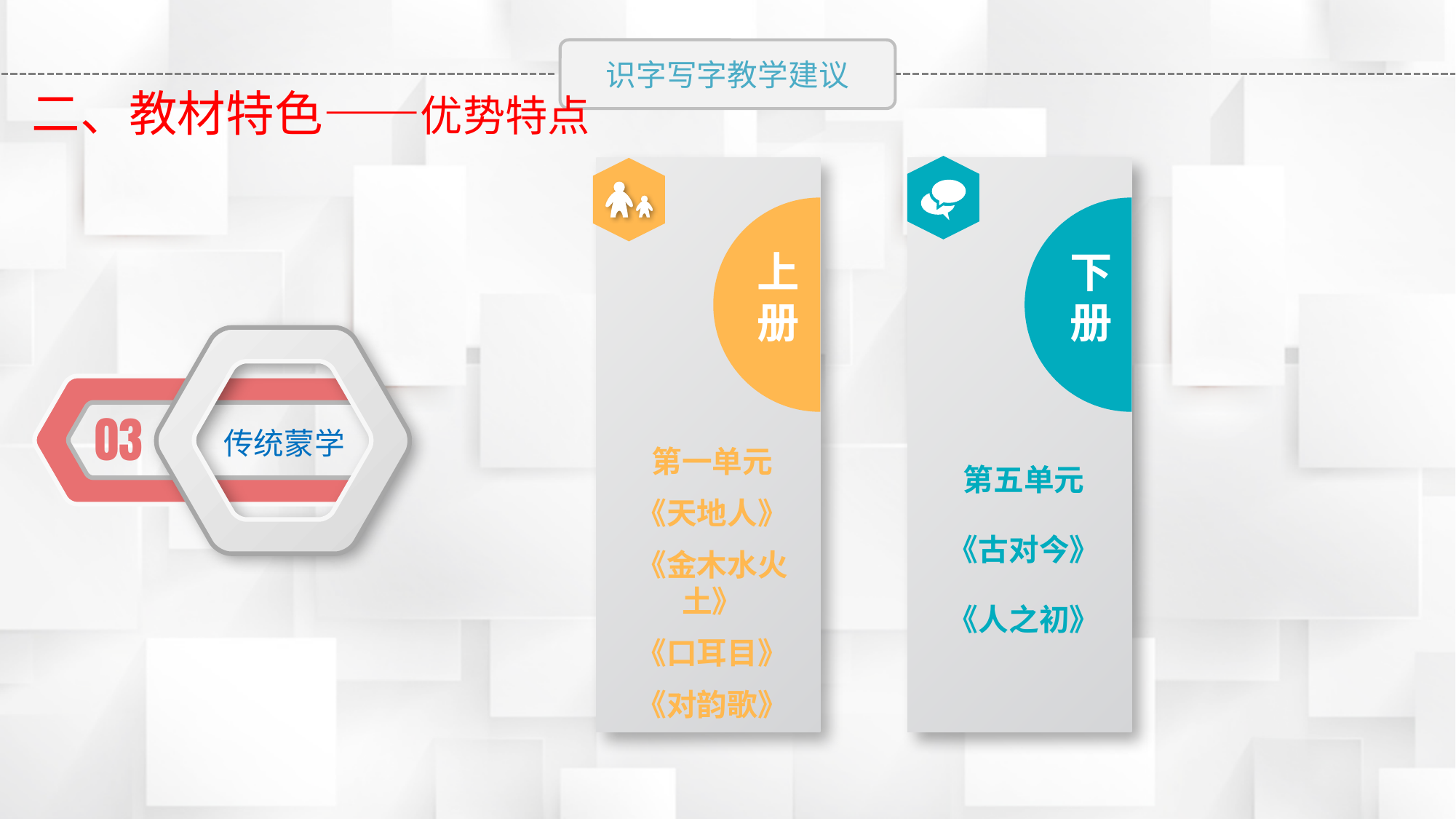

二、教材特色——优势特点

上册

下册

03
传统蒙学
第一单元
《天地人》
《金木水火土》
《口耳目》
《对韵歌》

第五单元
《古对今》
《人之初》